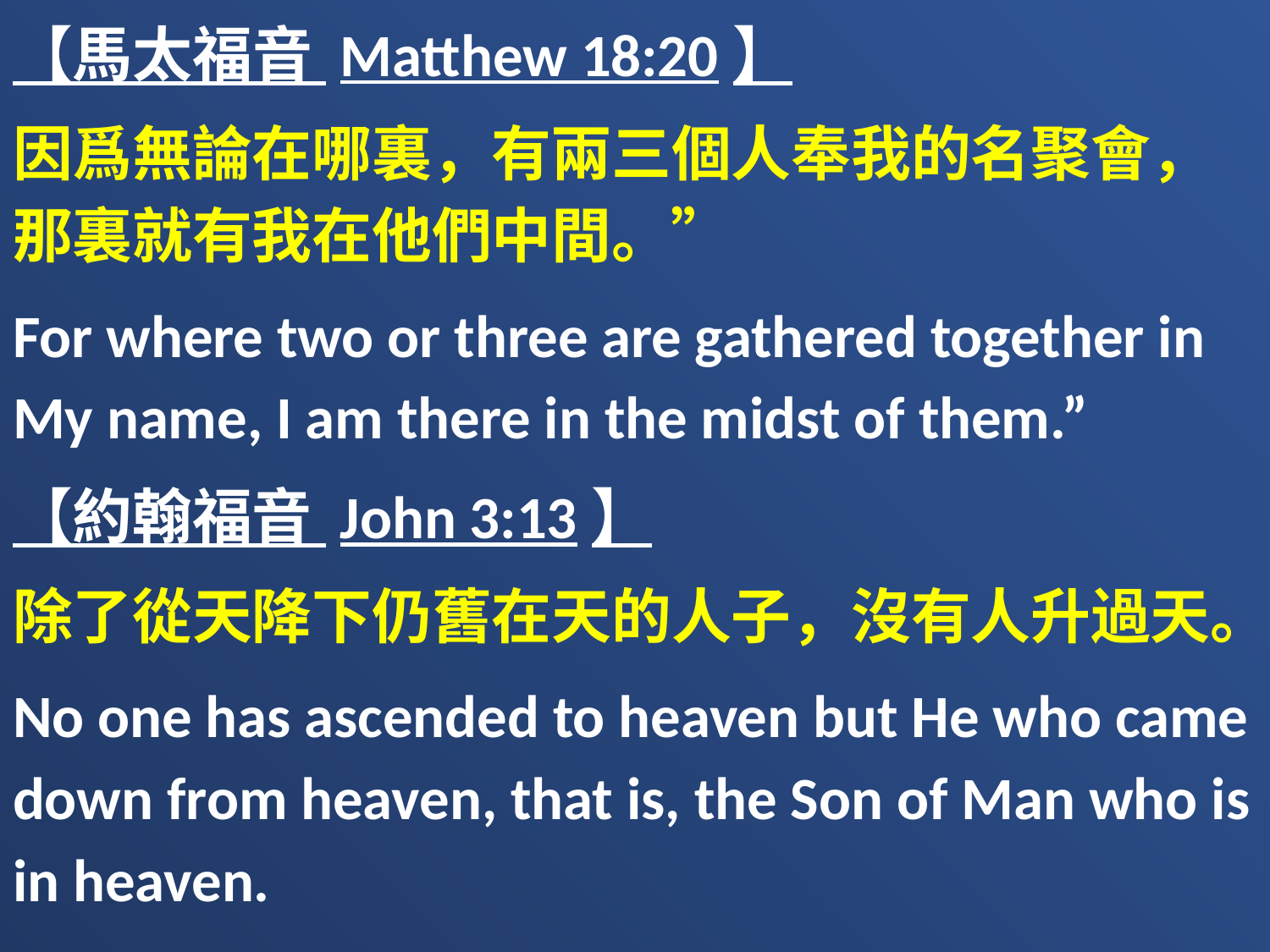

【馬太福音 Matthew 18:20】
因爲無論在哪裏，有兩三個人奉我的名聚會，那裏就有我在他們中間。”
For where two or three are gathered together in My name, I am there in the midst of them.”
【約翰福音 John 3:13】
除了從天降下仍舊在天的人子，沒有人升過天。
No one has ascended to heaven but He who came down from heaven, that is, the Son of Man who is in heaven.